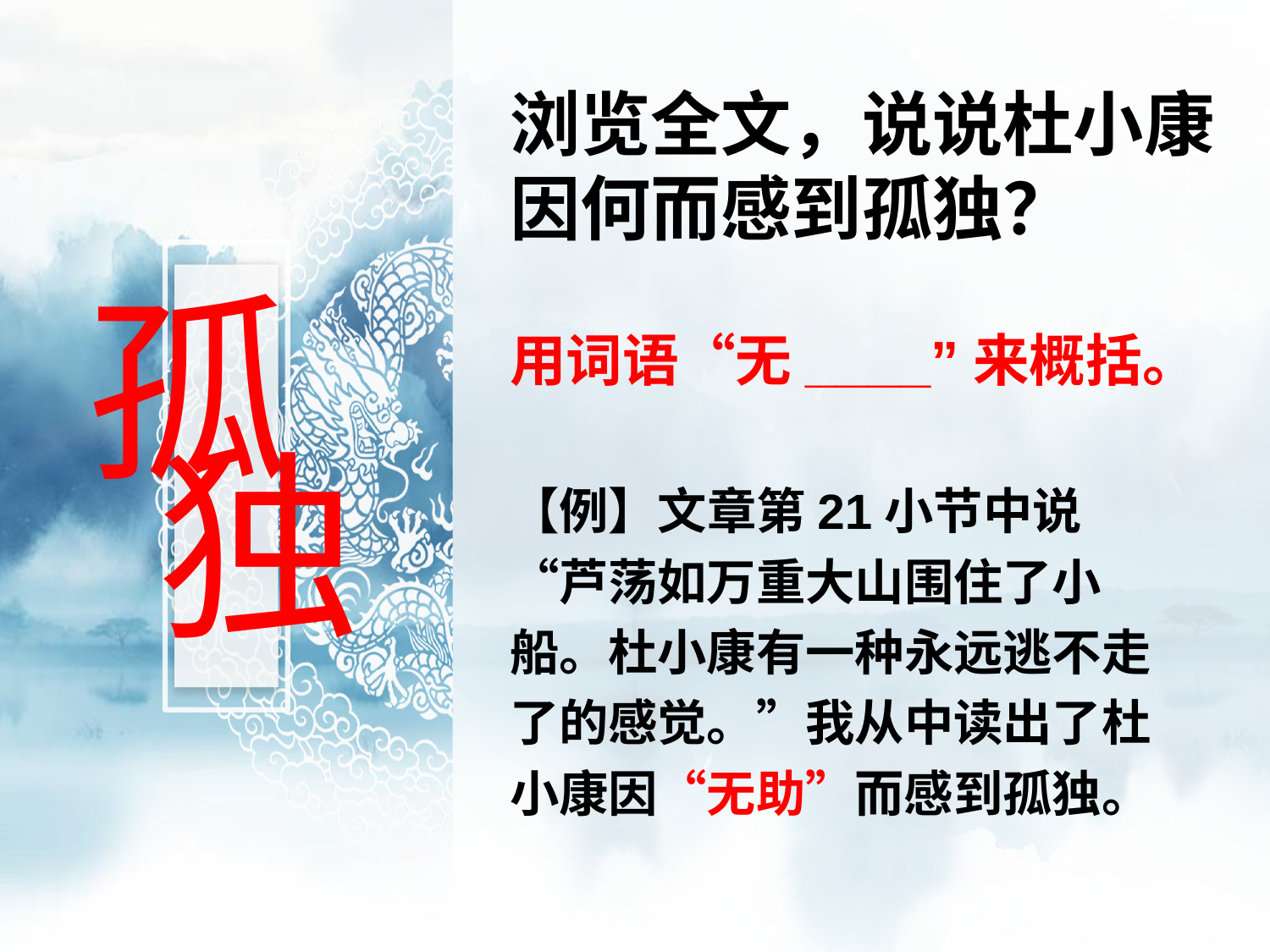

浏览全文，说说杜小康因何而感到孤独？

用词语“无____”来概括。
孤
独
【例】文章第21小节中说“芦荡如万重大山围住了小船。杜小康有一种永远逃不走了的感觉。”我从中读出了杜小康因“无助”而感到孤独。